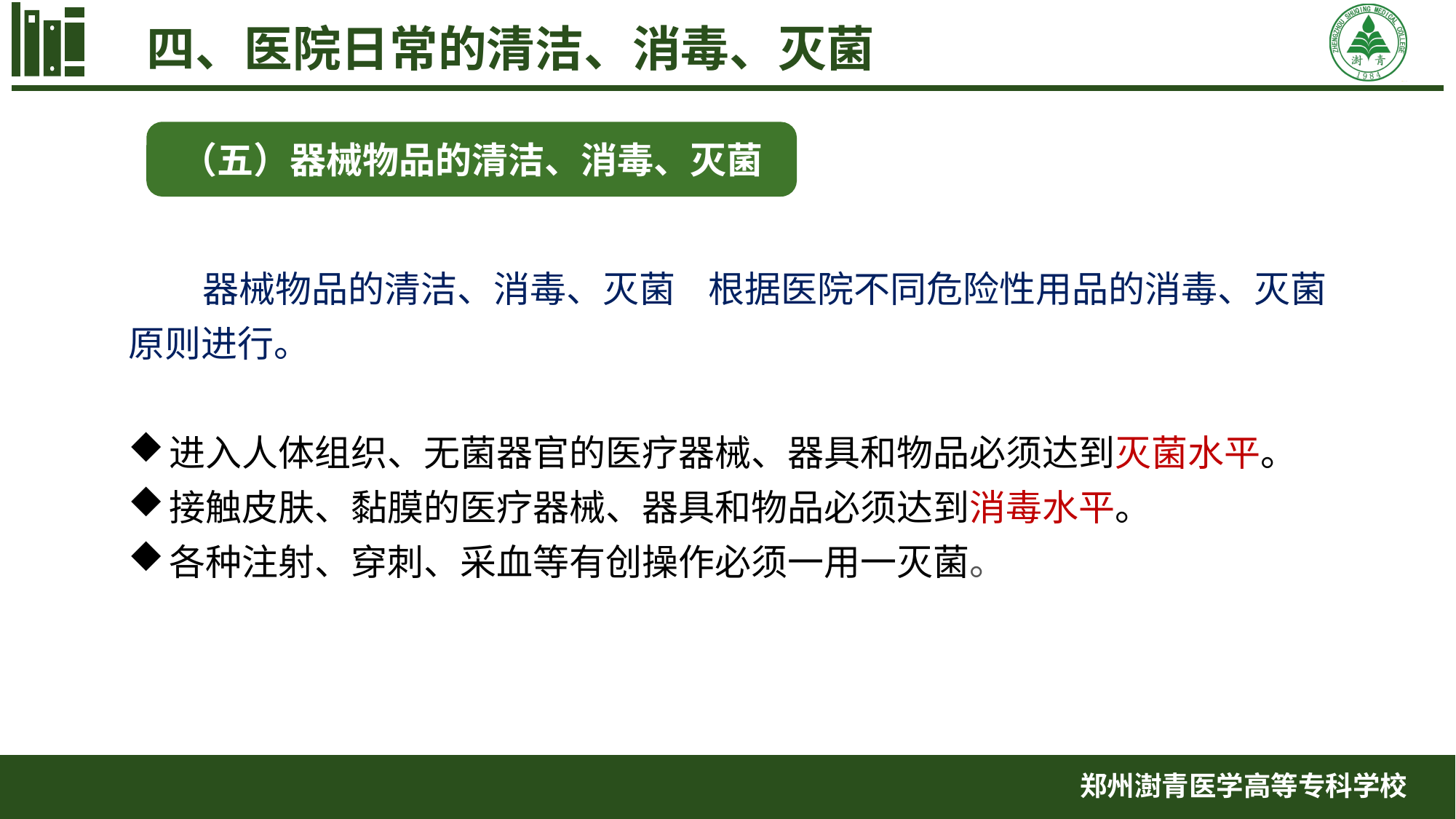

四、医院日常的清洁、消毒、灭菌

（五）器械物品的清洁、消毒、灭菌
        器械物品的清洁、消毒、灭菌    根据医院不同危险性用品的消毒、灭菌原则进行。

进入人体组织、无菌器官的医疗器械、器具和物品必须达到灭菌水平。
接触皮肤、黏膜的医疗器械、器具和物品必须达到消毒水平。
各种注射、穿刺、采血等有创操作必须一用一灭菌。
郑州澍青医学高等专科学校